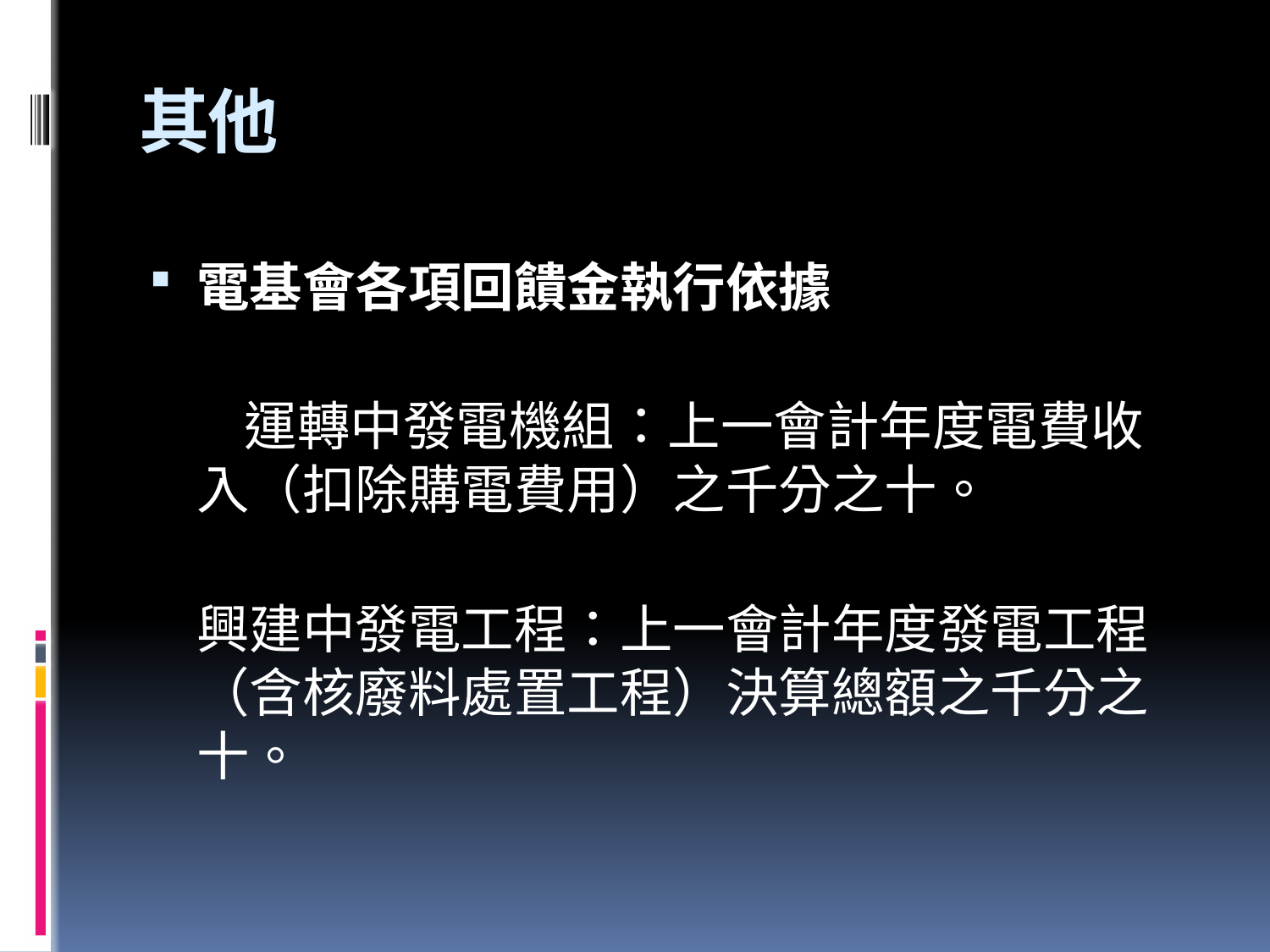

# 其他
電基會各項回饋金執行依據
       運轉中發電機組：上一會計年度電費收入（扣除購電費用）之千分之十。
興建中發電工程：上一會計年度發電工程（含核廢料處置工程）決算總額之千分之十。